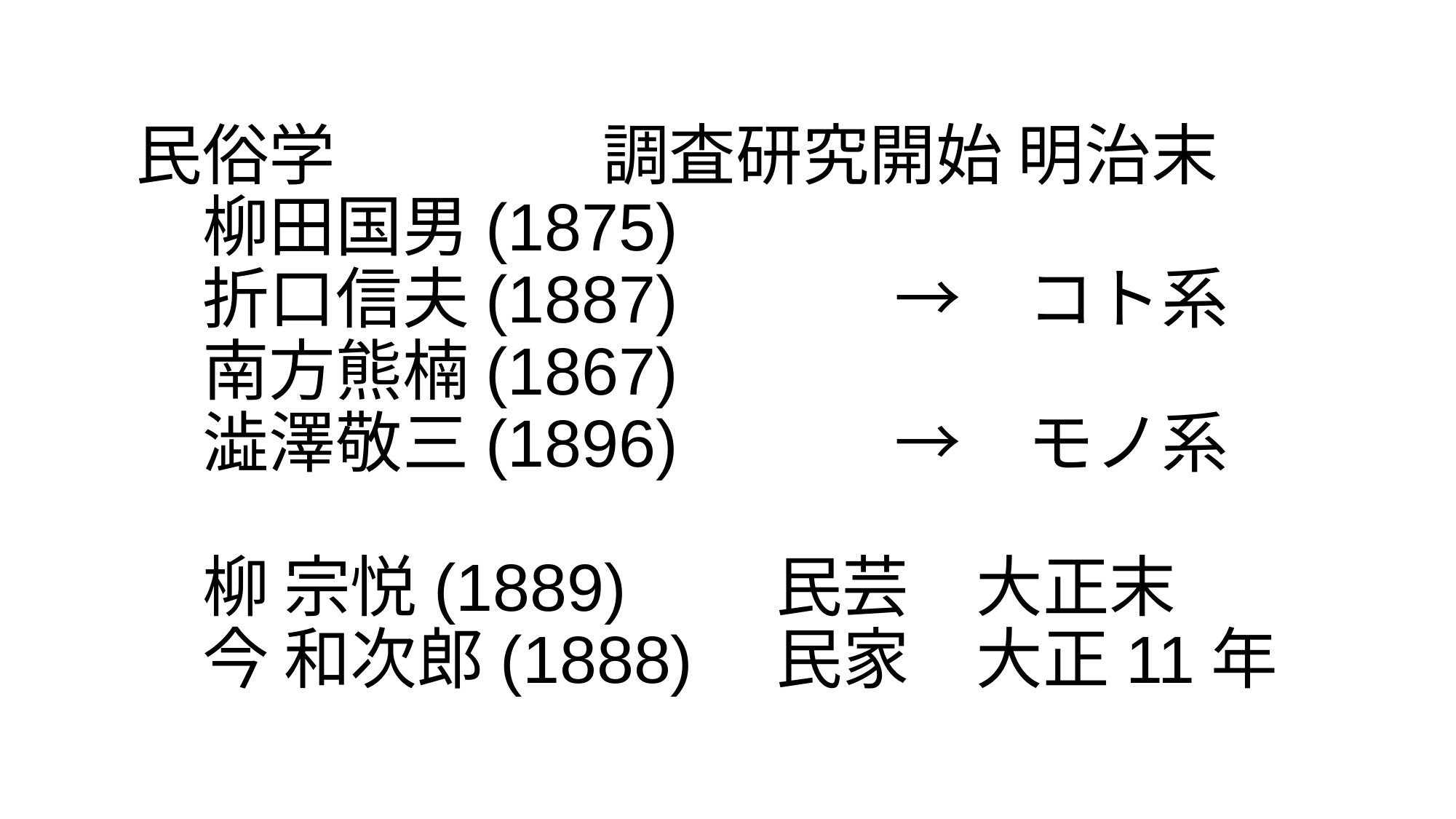

# 民俗学　　　　調査研究開始 明治末 　柳田国男(1875) 　折口信夫(1887)　　　→　コト系 　南方熊楠(1867) 　澁澤敬三(1896)　　　→　モノ系 　柳 宗悦(1889)　　民芸　大正末 　今 和次郎(1888)　民家　大正11年